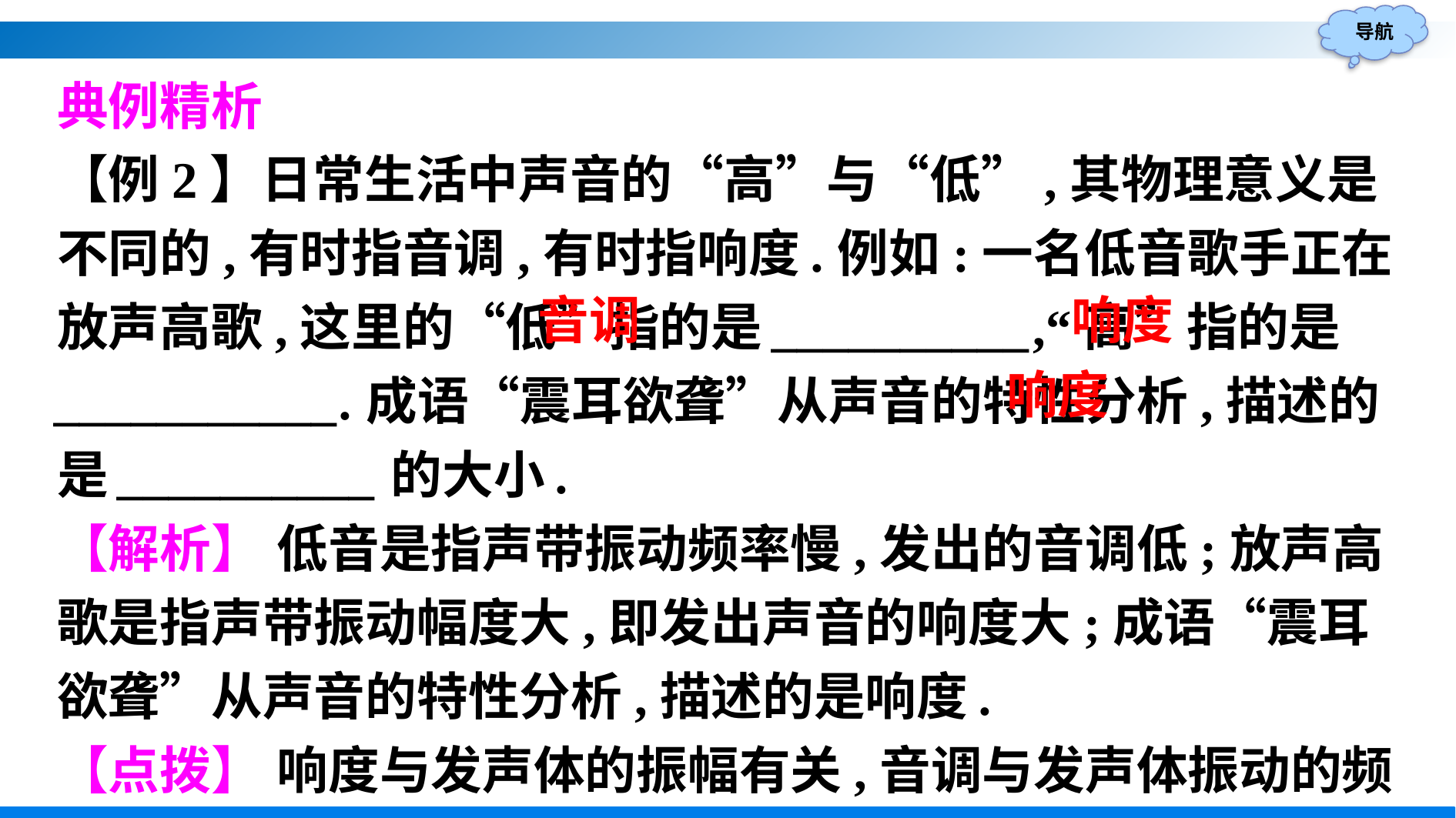

典例精析
【例2】日常生活中声音的“高”与“低”,其物理意义是不同的,有时指音调,有时指响度.例如:一名低音歌手正在放声高歌,这里的“低”指的是__________,“高”指的是___________.成语“震耳欲聋”从声音的特性分析,描述的是__________的大小.
【解析】 低音是指声带振动频率慢,发出的音调低;放声高歌是指声带振动幅度大,即发出声音的响度大;成语“震耳欲聋”从声音的特性分析,描述的是响度.
【点拨】 响度与发声体的振幅有关,音调与发声体振动的频率有关,音色与发声体的材料及结构等因素有关.
响度
音调
响度